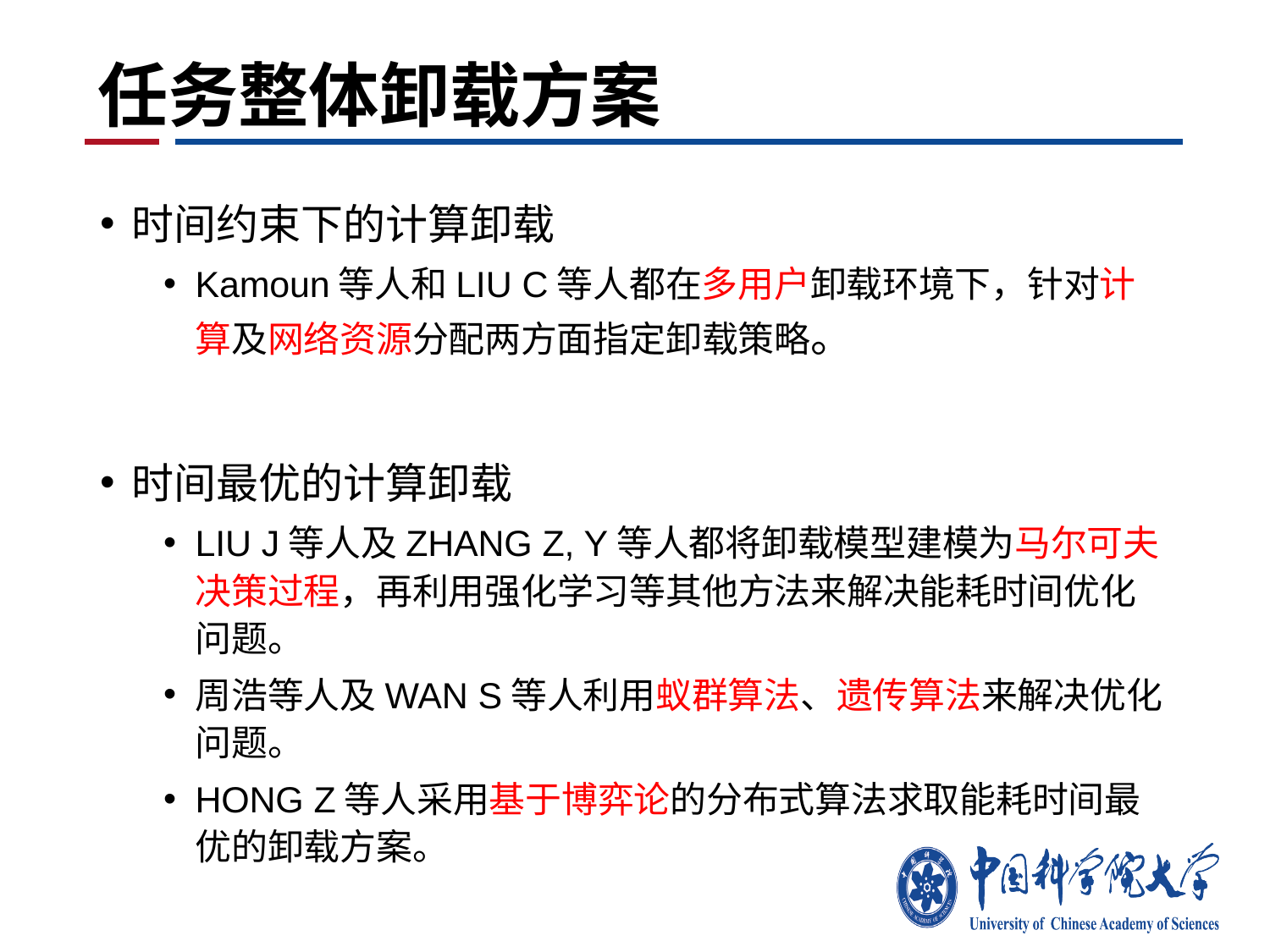

# 任务整体卸载方案
时间约束下的计算卸载
Kamoun等人和LIU C等人都在多用户卸载环境下，针对计算及网络资源分配两方面指定卸载策略。

时间最优的计算卸载
LIU J等人及ZHANG Z, Y等人都将卸载模型建模为马尔可夫决策过程，再利用强化学习等其他方法来解决能耗时间优化问题。
周浩等人及WAN S等人利用蚁群算法、遗传算法来解决优化问题。
HONG Z等人采用基于博弈论的分布式算法求取能耗时间最优的卸载方案。